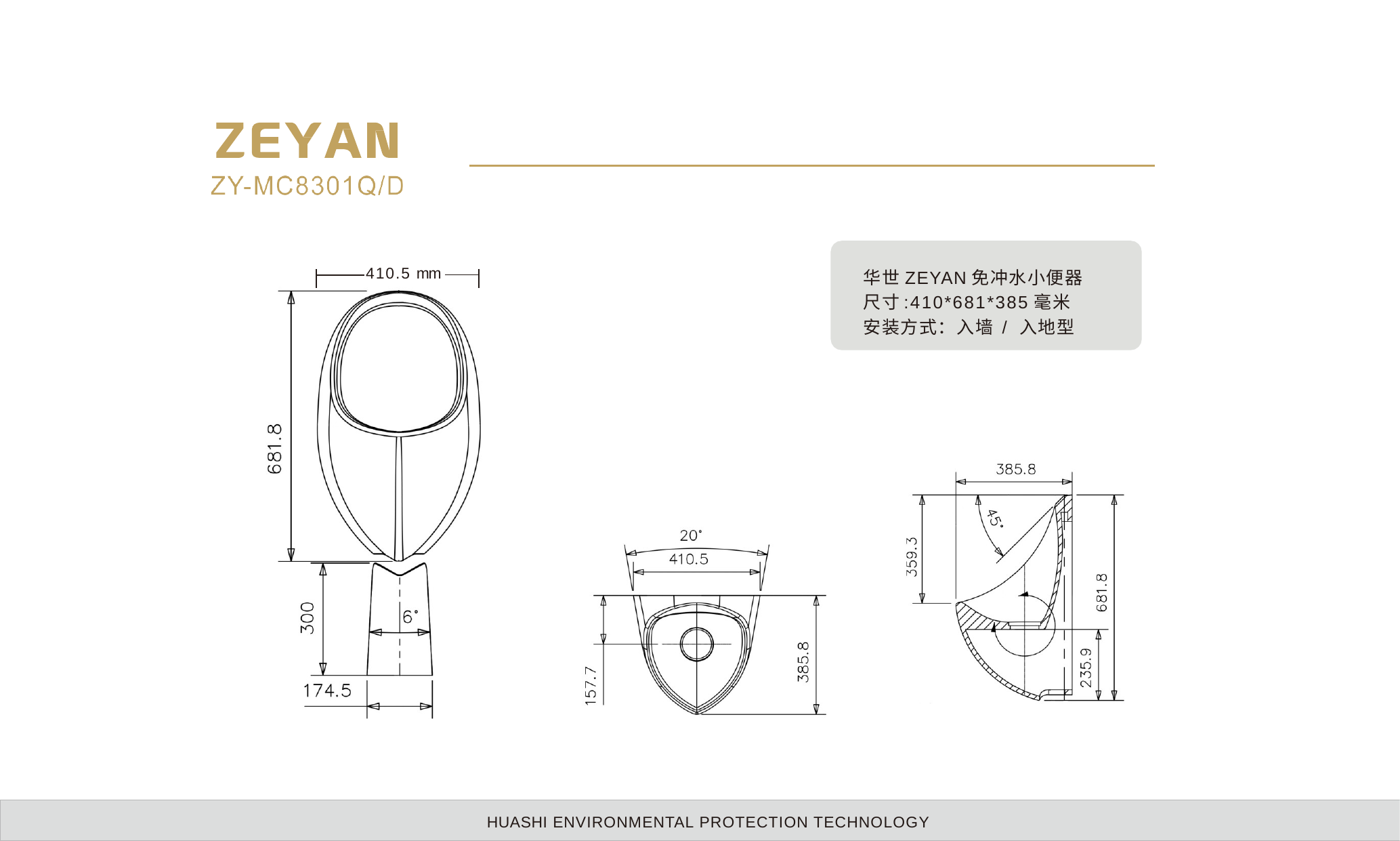

华世ZEYAN免冲⽔⼩便器
尺⼨:410*681*385毫⽶
安装⽅式：⼊墙 / ⼊地型
410.5 mm

HUASHI ENVIRONMENTAL PROTECTION TECHNOLOGY